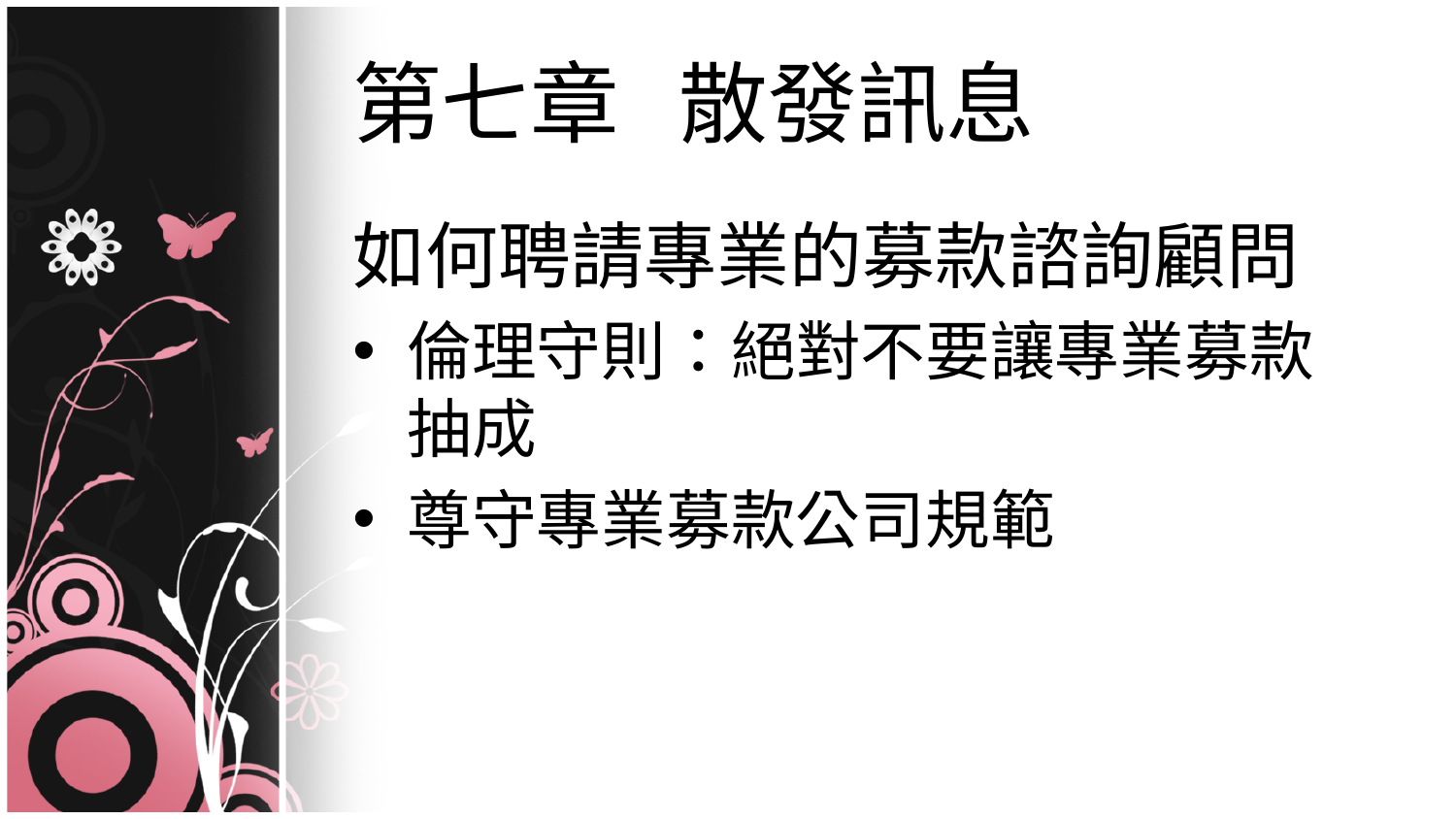

# 第七章   散發訊息
如何聘請專業的募款諮詢顧問
倫理守則：絕對不要讓專業募款抽成
尊守專業募款公司規範